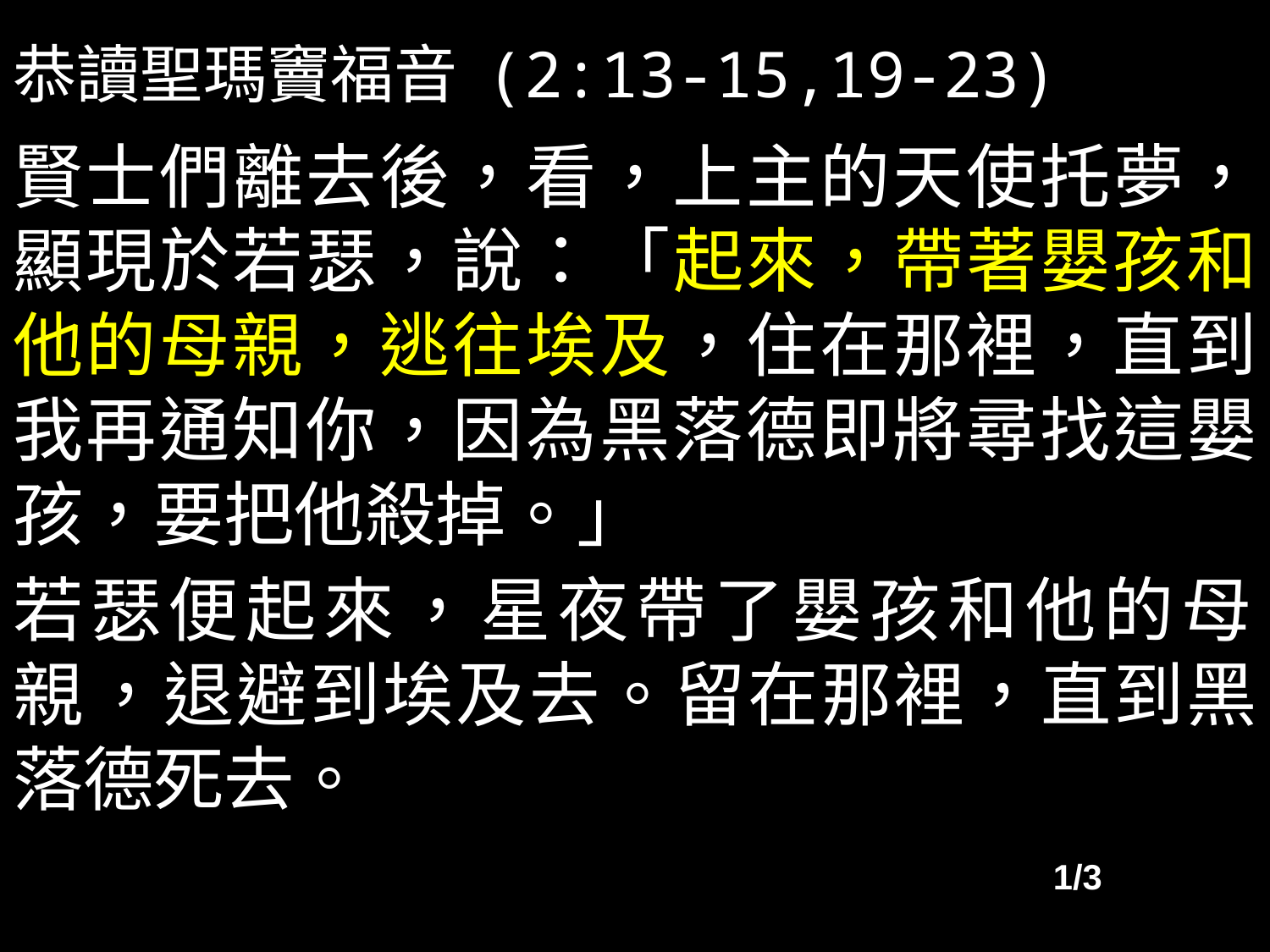

恭讀聖瑪竇福音 (2:13-15,19-23)
賢士們離去後，看，上主的天使托夢，顯現於若瑟，說：「起來，帶著嬰孩和他的母親，逃往埃及，住在那裡，直到我再通知你，因為黑落德即將尋找這嬰孩，要把他殺掉。」
若瑟便起來，星夜帶了嬰孩和他的母親，退避到埃及去。留在那裡，直到黑落德死去。
1/3